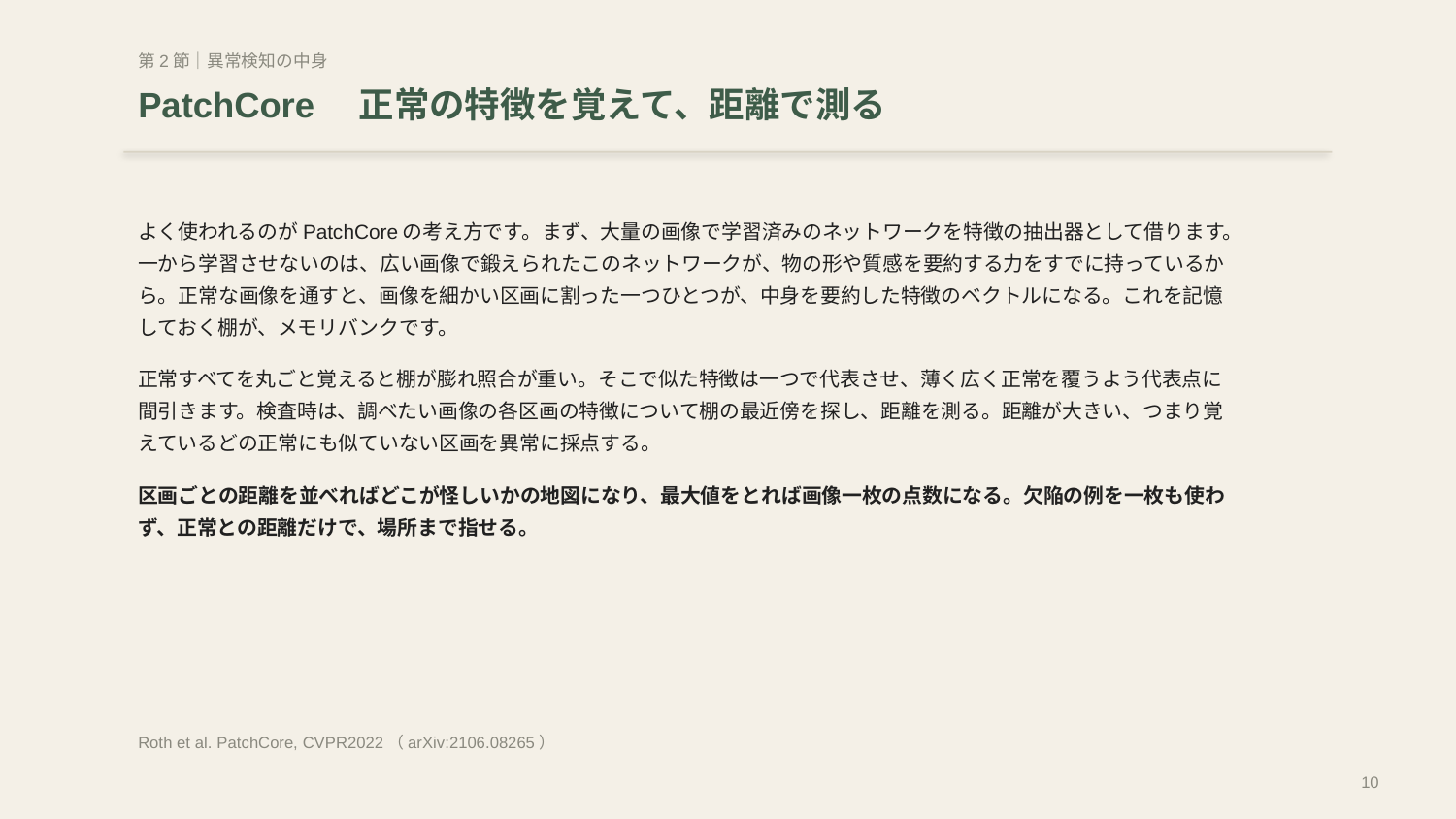

第2節｜異常検知の中身
PatchCore　正常の特徴を覚えて、距離で測る

よく使われるのがPatchCoreの考え方です。まず、大量の画像で学習済みのネットワークを特徴の抽出器として借ります。一から学習させないのは、広い画像で鍛えられたこのネットワークが、物の形や質感を要約する力をすでに持っているから。正常な画像を通すと、画像を細かい区画に割った一つひとつが、中身を要約した特徴のベクトルになる。これを記憶しておく棚が、メモリバンクです。
正常すべてを丸ごと覚えると棚が膨れ照合が重い。そこで似た特徴は一つで代表させ、薄く広く正常を覆うよう代表点に間引きます。検査時は、調べたい画像の各区画の特徴について棚の最近傍を探し、距離を測る。距離が大きい、つまり覚えているどの正常にも似ていない区画を異常に採点する。
区画ごとの距離を並べればどこが怪しいかの地図になり、最大値をとれば画像一枚の点数になる。欠陥の例を一枚も使わず、正常との距離だけで、場所まで指せる。
Roth et al. PatchCore, CVPR2022（arXiv:2106.08265）
10